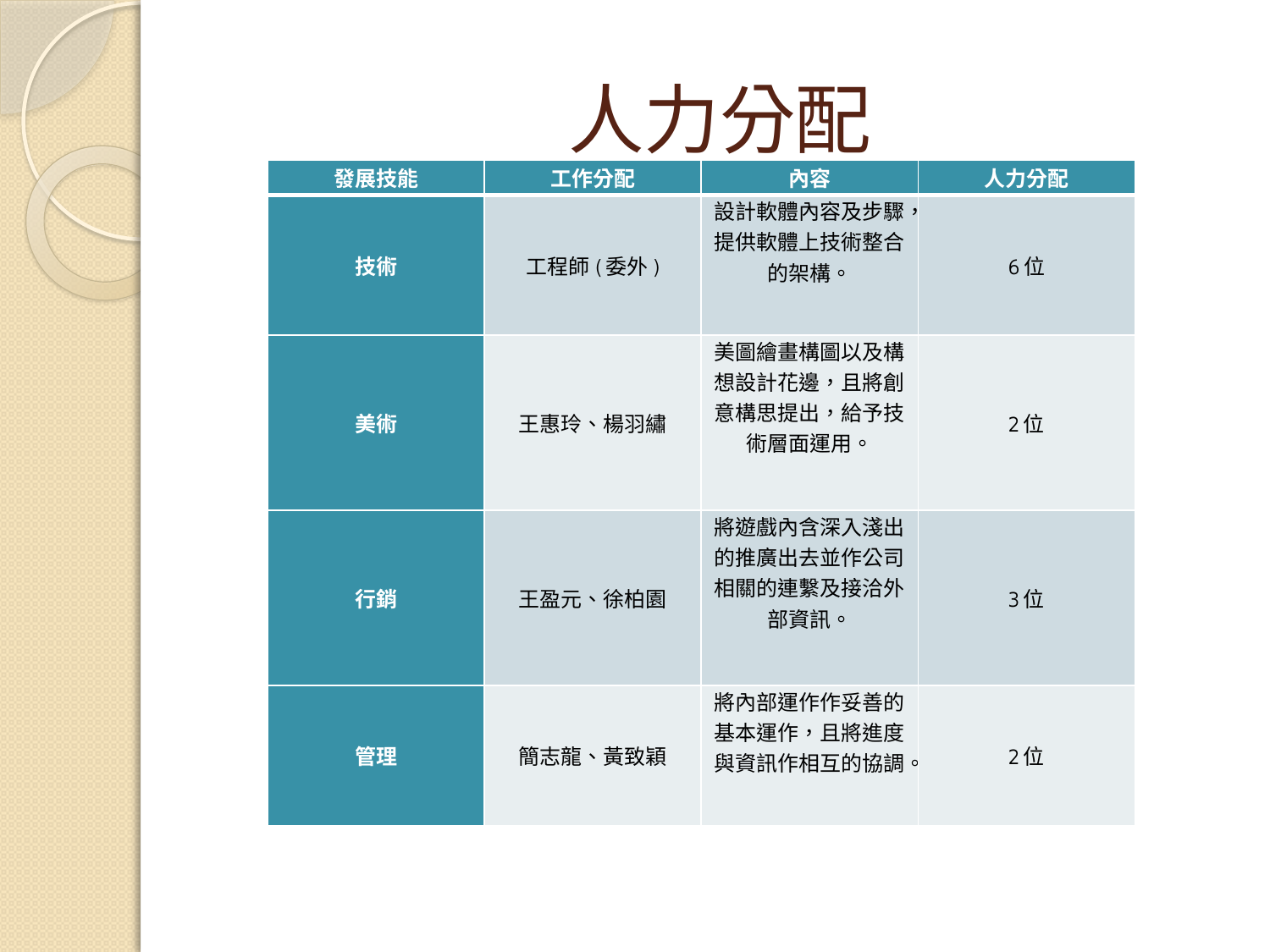

# 人力分配
| 發展技能 | 工作分配 | 內容 | 人力分配 |
| --- | --- | --- | --- |
| 技術 | 工程師(委外) | 設計軟體內容及步驟，提供軟體上技術整合的架構。 | 6位 |
| 美術 | 王惠玲、楊羽繡 | 美圖繪畫構圖以及構想設計花邊，且將創意構思提出，給予技術層面運用。 | 2位 |
| 行銷 | 王盈元、徐柏園 | 將遊戲內含深入淺出的推廣出去並作公司相關的連繫及接洽外部資訊。 | 3位 |
| 管理 | 簡志龍、黃致穎 | 將內部運作作妥善的基本運作，且將進度與資訊作相互的協調。 | 2位 |